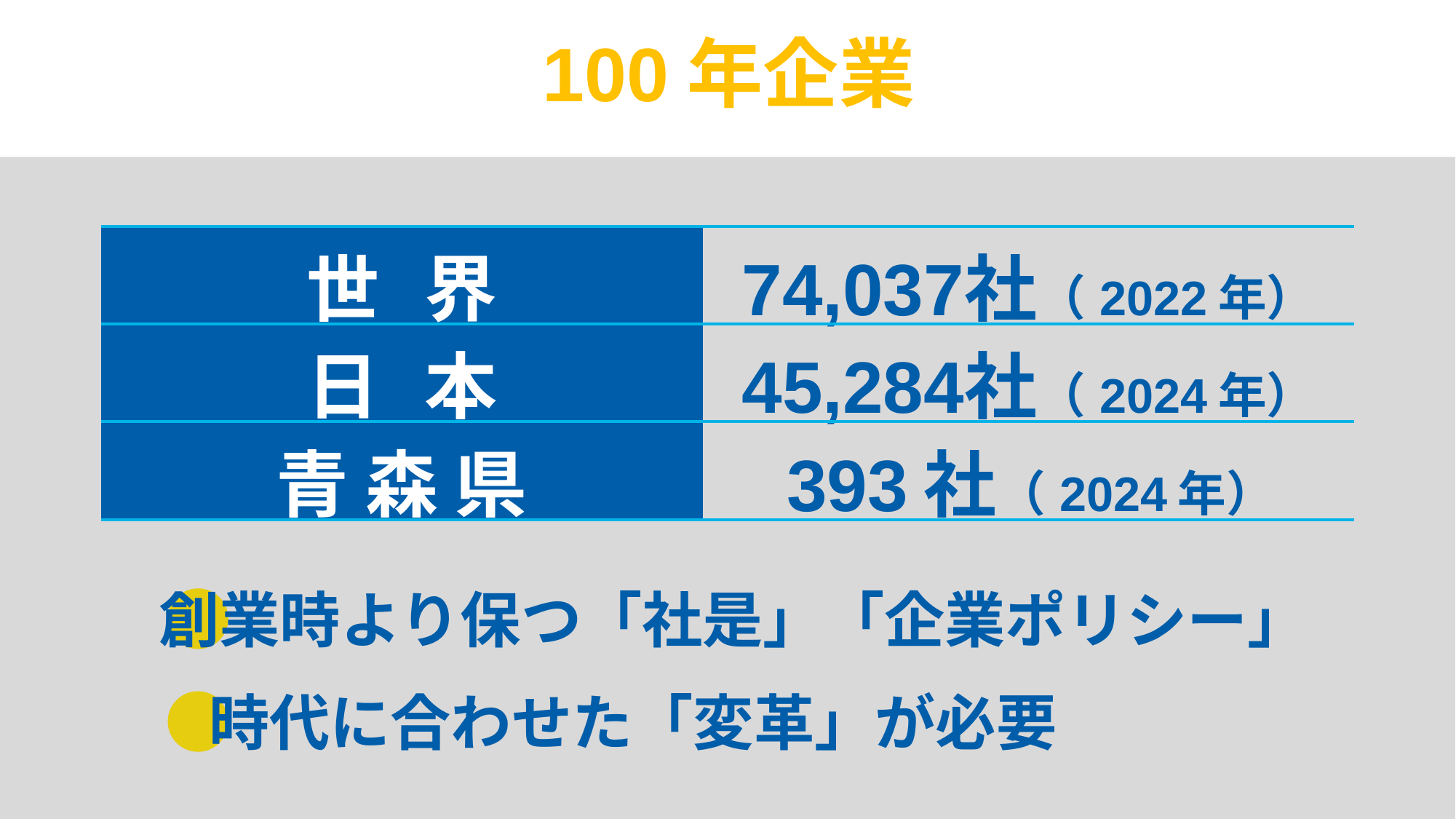

#
100年企業
| 世界 | 74,037社（2022年） |
| --- | --- |
| 日本 | 45,284社（2024年） |
| 青 森 県 | 393社（2024年） |
創業時より保つ「社是」「企業ポリシー」

時代に合わせた「変革」が必要